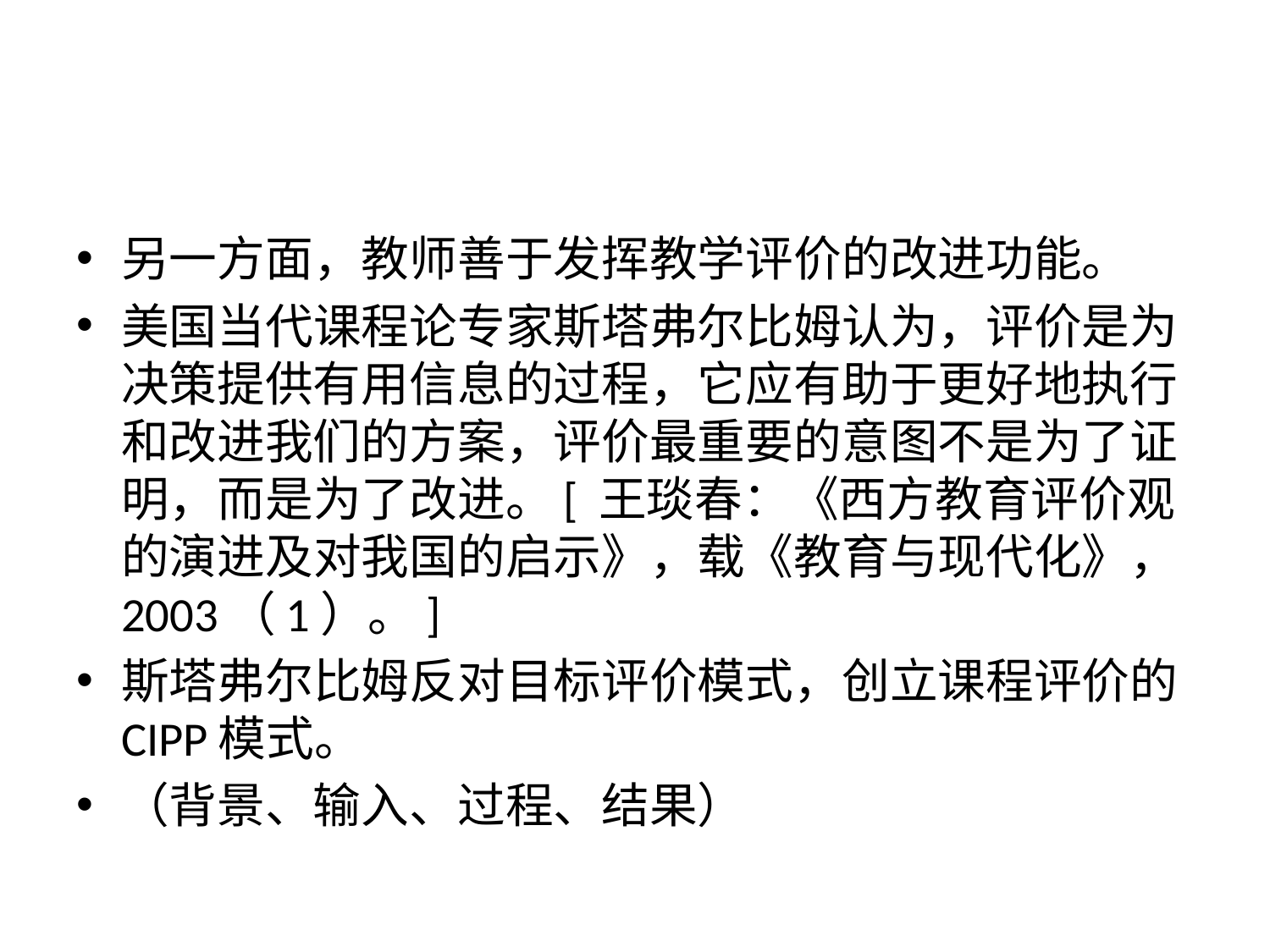

#
另一方面，教师善于发挥教学评价的改进功能。
美国当代课程论专家斯塔弗尔比姆认为，评价是为决策提供有用信息的过程，它应有助于更好地执行和改进我们的方案，评价最重要的意图不是为了证明，而是为了改进。[ 王琰春：《西方教育评价观的演进及对我国的启示》，载《教育与现代化》，2003（1）。]
斯塔弗尔比姆反对目标评价模式，创立课程评价的CIPP模式。
（背景、输入、过程、结果）